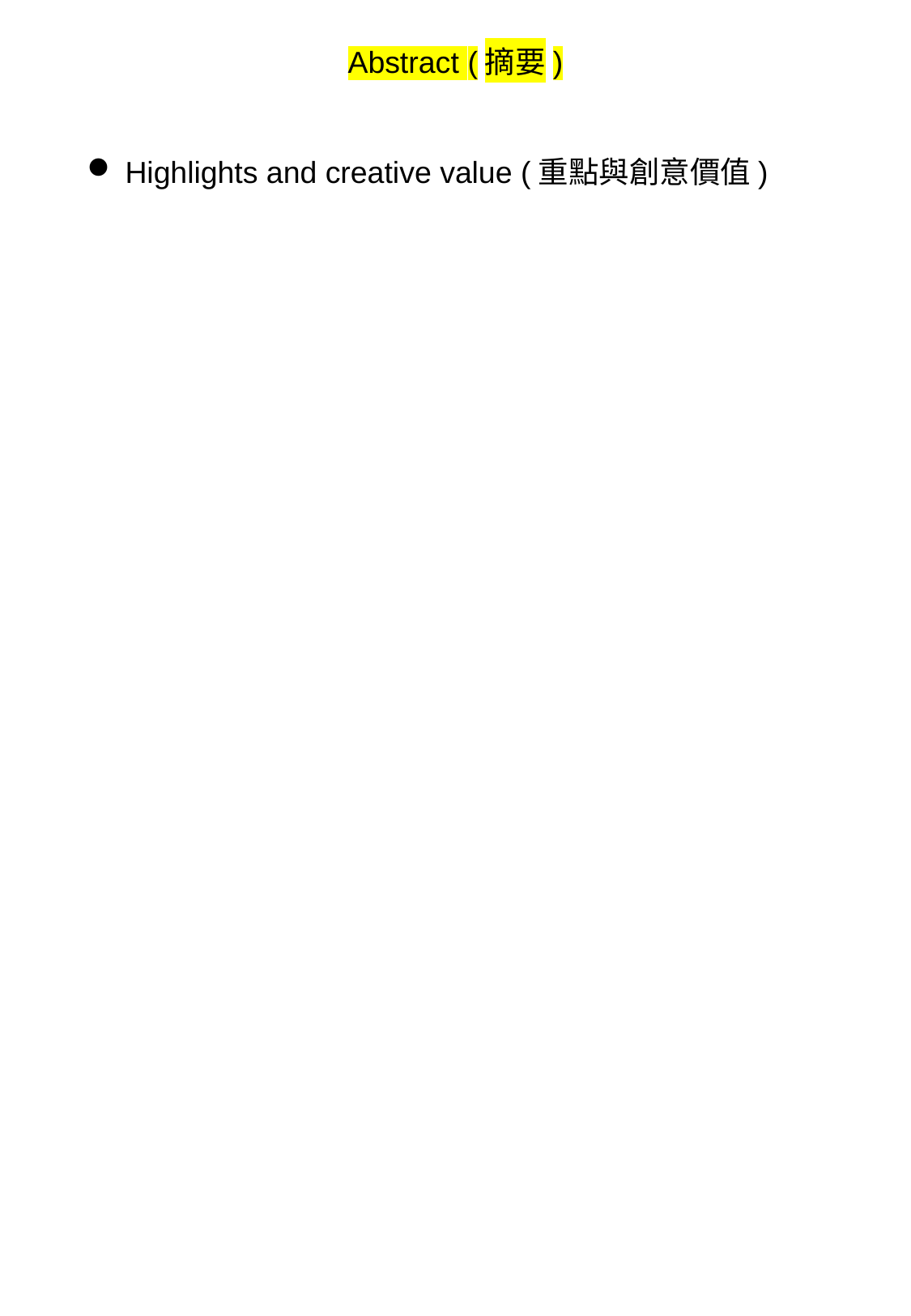

# Abstract (摘要)
Highlights and creative value (重點與創意價值)